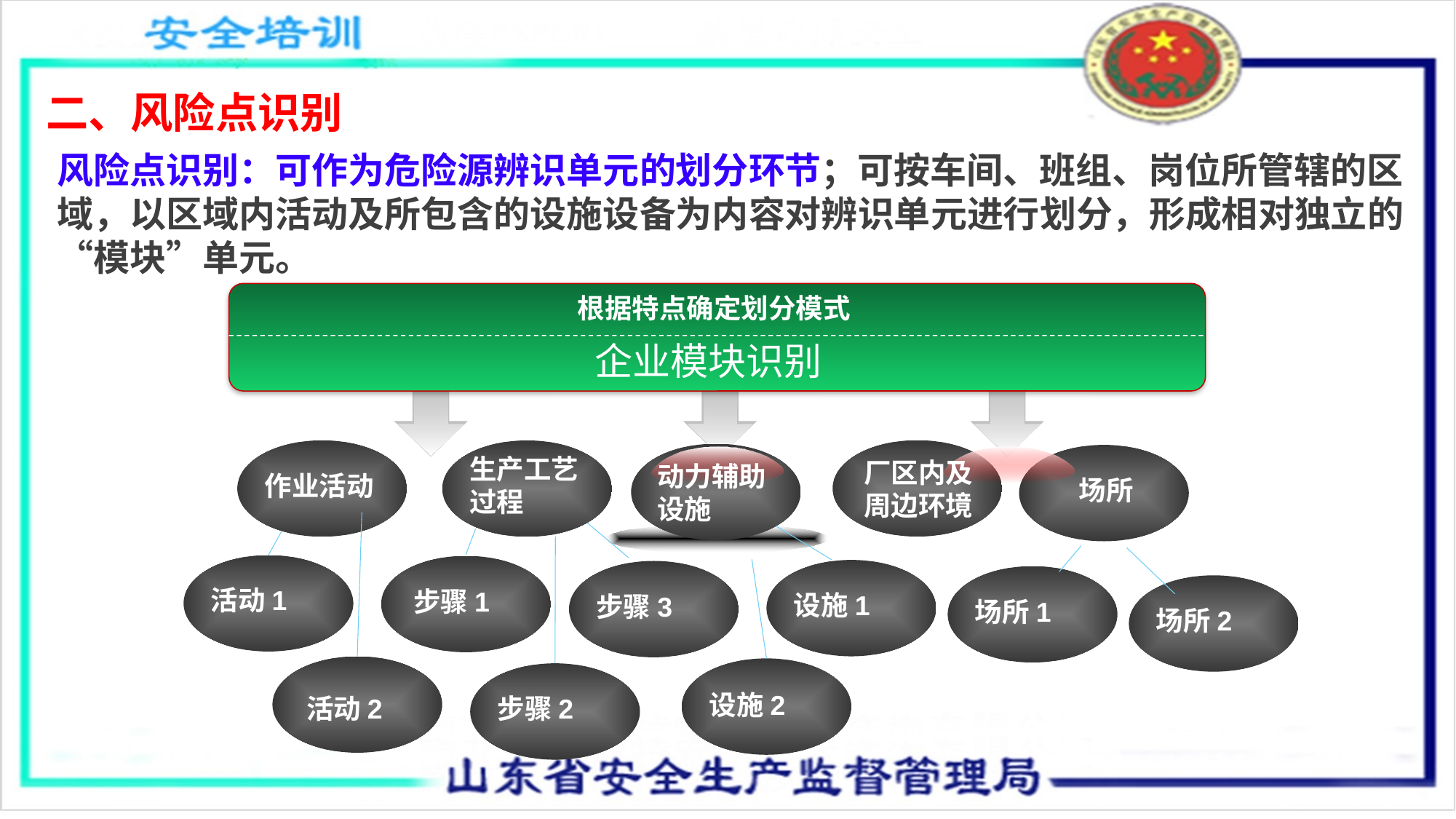

二、风险点识别
风险点识别：可作为危险源辨识单元的划分环节；可按车间、班组、岗位所管辖的区域，以区域内活动及所包含的设施设备为内容对辨识单元进行划分，形成相对独立的“模块”单元。
根据特点确定划分模式

企业模块识别

厂区内及周边环境

作业活动
生产工艺过程
场所
生产工艺过程

活动1
步骤1
设施1
步骤3

场所1
场所2

设施2
步骤2
活动2

动力辅助设施
单击添加